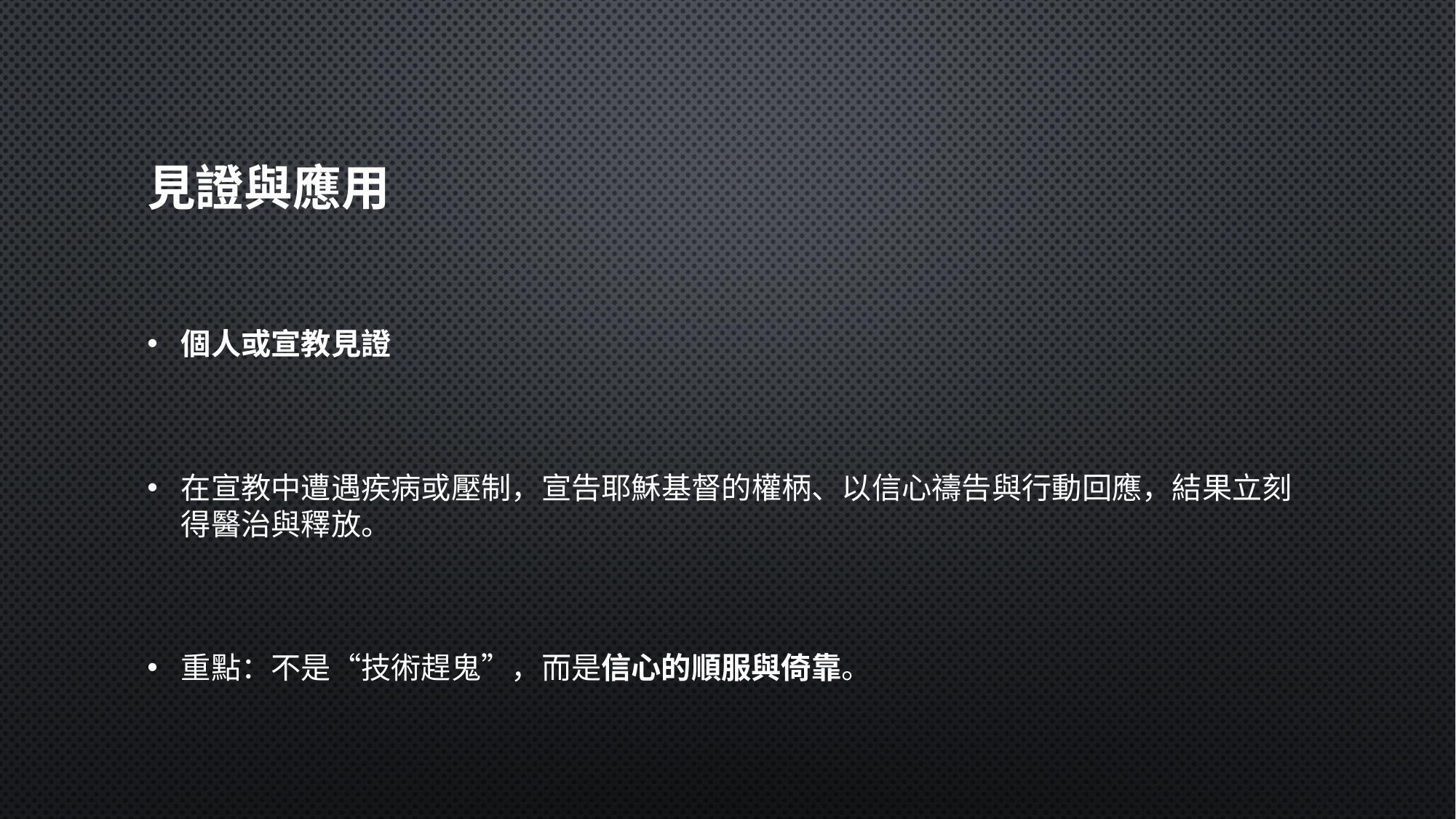

# 見證與應用
個人或宣教見證

在宣教中遭遇疾病或壓制，宣告耶穌基督的權柄、以信心禱告與行動回應，結果立刻得醫治與釋放。

重點：不是“技術趕鬼”，而是信心的順服與倚靠。